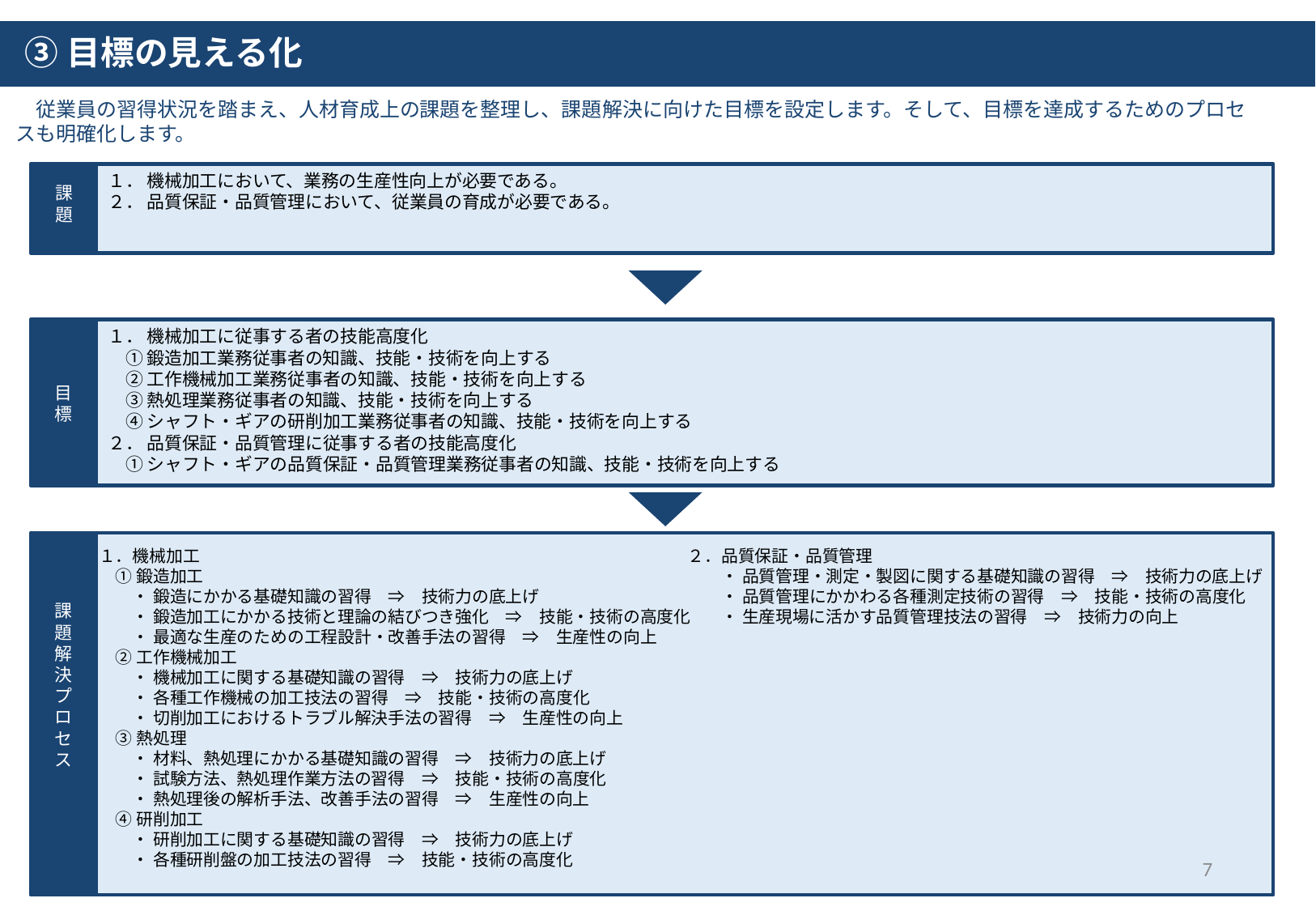

③目標の見える化
　従業員の習得状況を踏まえ、人材育成上の課題を整理し、課題解決に向けた目標を設定します。そして、目標を達成するためのプロセスも明確化します。
課題

１． 機械加工において、業務の生産性向上が必要である。
２． 品質保証・品質管理において、従業員の育成が必要である。

１． 機械加工に従事する者の技能高度化
　① 鍛造加工業務従事者の知識、技能・技術を向上する
　② 工作機械加工業務従事者の知識、技能・技術を向上する
　③ 熱処理業務従事者の知識、技能・技術を向上する
　④ シャフト・ギアの研削加工業務従事者の知識、技能・技術を向上する
２． 品質保証・品質管理に従事する者の技能高度化
　① シャフト・ギアの品質保証・品質管理業務従事者の知識、技能・技術を向上する

目標

課題解決プロセス
１．機械加工
　① 鍛造加工
　　・ 鍛造にかかる基礎知識の習得　⇒　技術力の底上げ
　　・ 鍛造加工にかかる技術と理論の結びつき強化　⇒　技能・技術の高度化
　　・ 最適な生産のための工程設計・改善手法の習得　⇒　生産性の向上
　② 工作機械加工
　　・ 機械加工に関する基礎知識の習得　⇒　技術力の底上げ
　　・ 各種工作機械の加工技法の習得　⇒　技能・技術の高度化
　　・ 切削加工におけるトラブル解決手法の習得　⇒　生産性の向上
　③ 熱処理
　　・ 材料、熱処理にかかる基礎知識の習得　⇒　技術力の底上げ
　　・ 試験方法、熱処理作業方法の習得　⇒　技能・技術の高度化
　　・ 熱処理後の解析手法、改善手法の習得　⇒　生産性の向上
　④ 研削加工
　　・ 研削加工に関する基礎知識の習得　⇒　技術力の底上げ
　　・ 各種研削盤の加工技法の習得　⇒　技能・技術の高度化
２．品質保証・品質管理
　　・ 品質管理・測定・製図に関する基礎知識の習得　⇒　技術力の底上げ
　　・ 品質管理にかかわる各種測定技術の習得　⇒　技能・技術の高度化
　　・ 生産現場に活かす品質管理技法の習得　⇒　技術力の向上
7